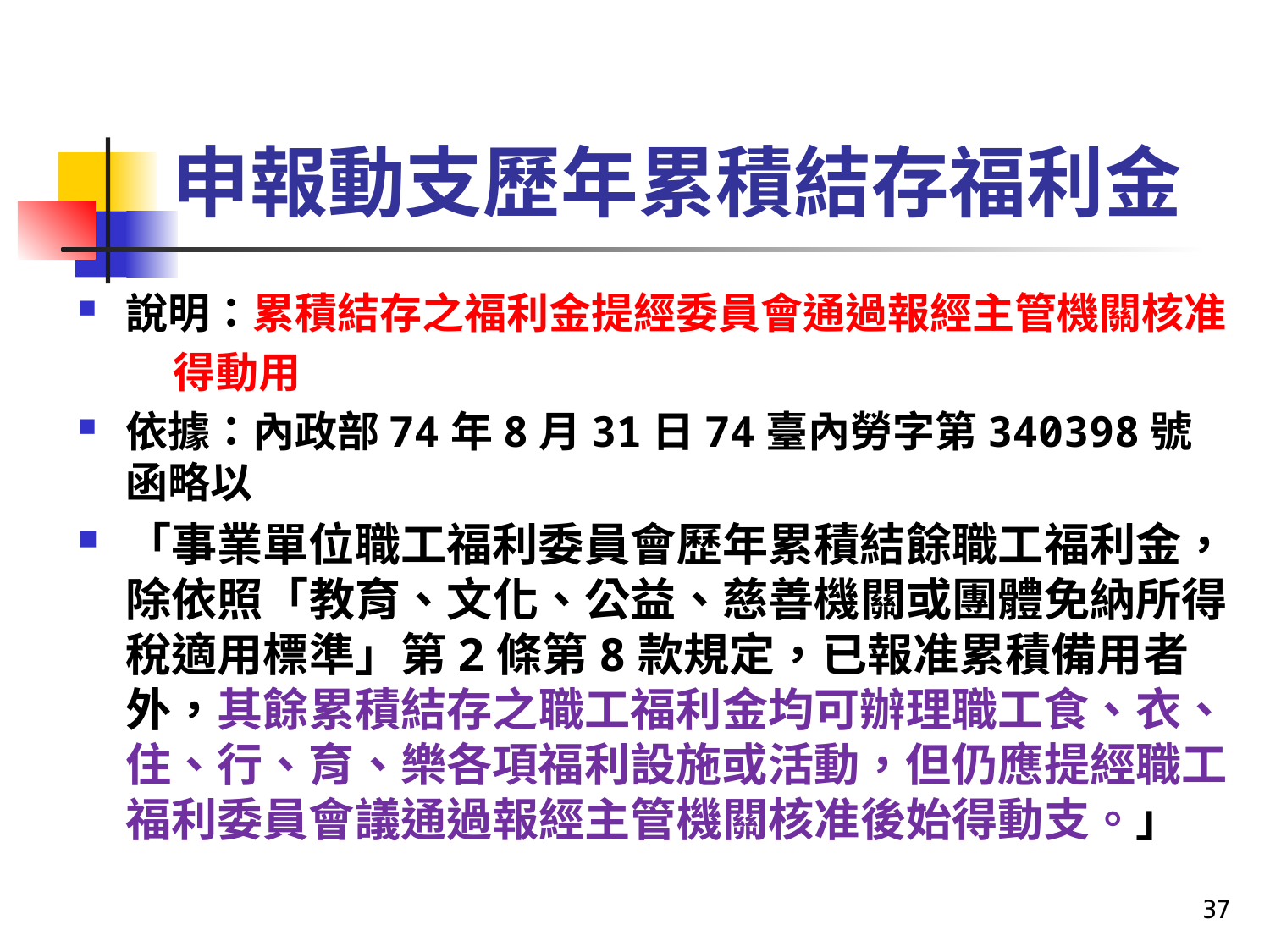

# 申報動支歷年累積結存福利金
說明：累積結存之福利金提經委員會通過報經主管機關核准
         得動用
依據：內政部74年8月31日74臺內勞字第340398號函略以
「事業單位職工福利委員會歷年累積結餘職工福利金，除依照「教育、文化、公益、慈善機關或團體免納所得稅適用標準」第2條第8款規定，已報准累積備用者外，其餘累積結存之職工福利金均可辦理職工食、衣、住、行、育、樂各項福利設施或活動，但仍應提經職工福利委員會議通過報經主管機關核准後始得動支。」
37